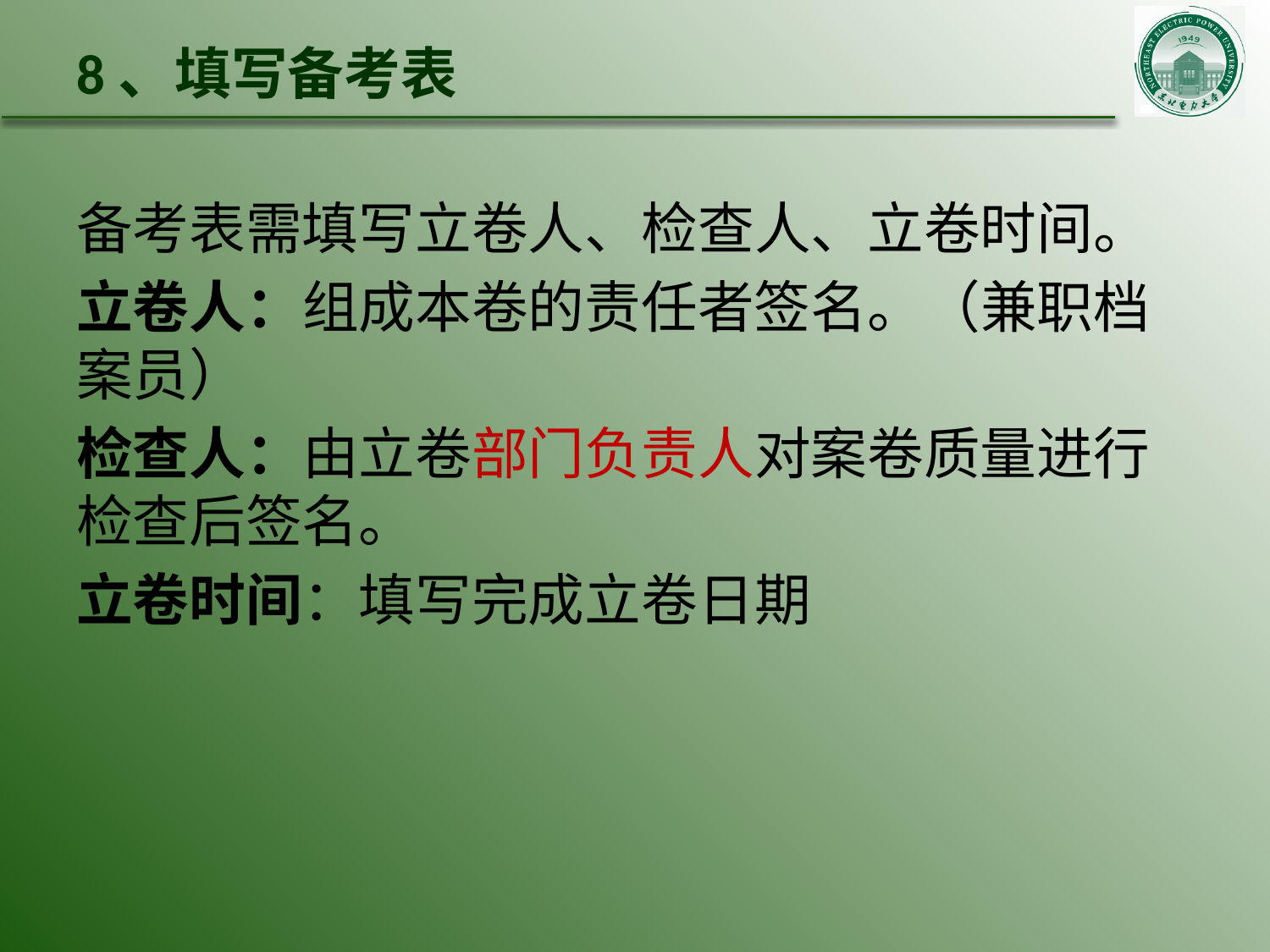

# 8、填写备考表
备考表需填写立卷人、检查人、立卷时间。
立卷人：组成本卷的责任者签名。（兼职档案员）
检查人：由立卷部门负责人对案卷质量进行检查后签名。
立卷时间：填写完成立卷日期